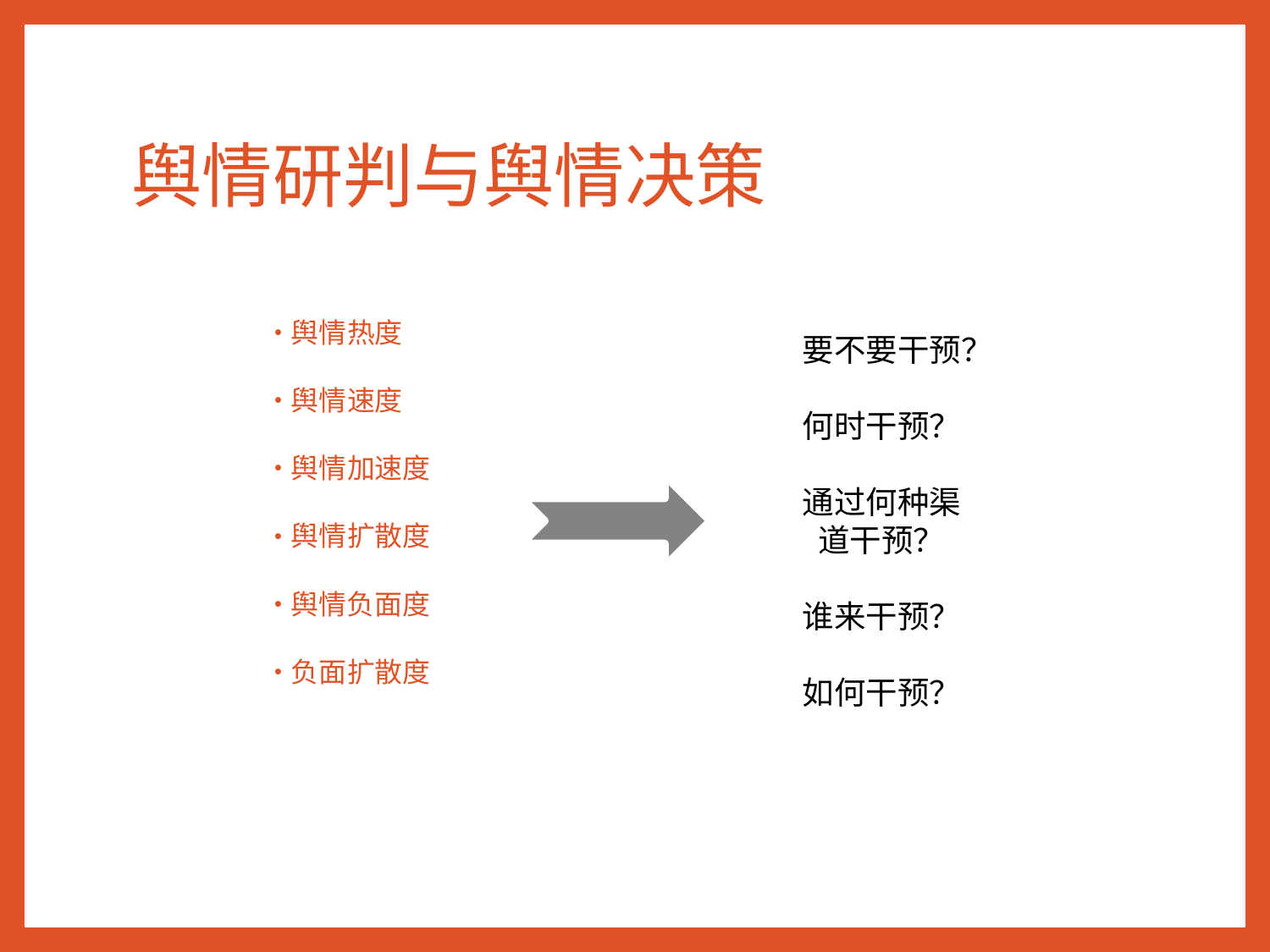

# 舆情研判与舆情决策

舆情热度

舆情速度

舆情加速度

舆情扩散度

舆情负面度

负面扩散度

要不要干预？

何时干预？

通过何种渠道干预？

谁来干预？

如何干预？